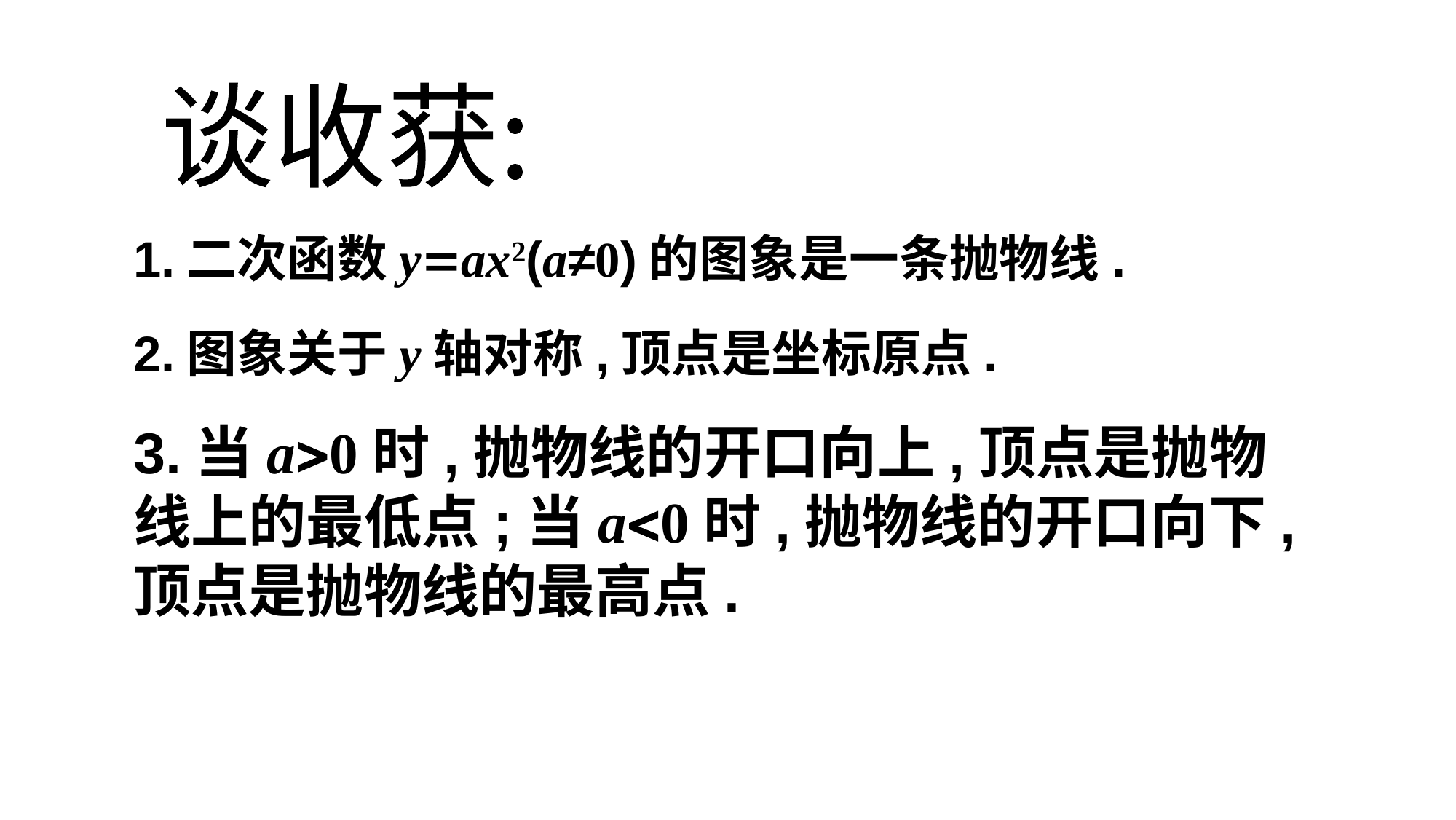

谈收获:
1.二次函数y=ax2(a≠0)的图象是一条抛物线.
2.图象关于y轴对称,顶点是坐标原点.
3.当a>0时,抛物线的开口向上,顶点是抛物线上的最低点;当a<0时,抛物线的开口向下,顶点是抛物线的最高点.